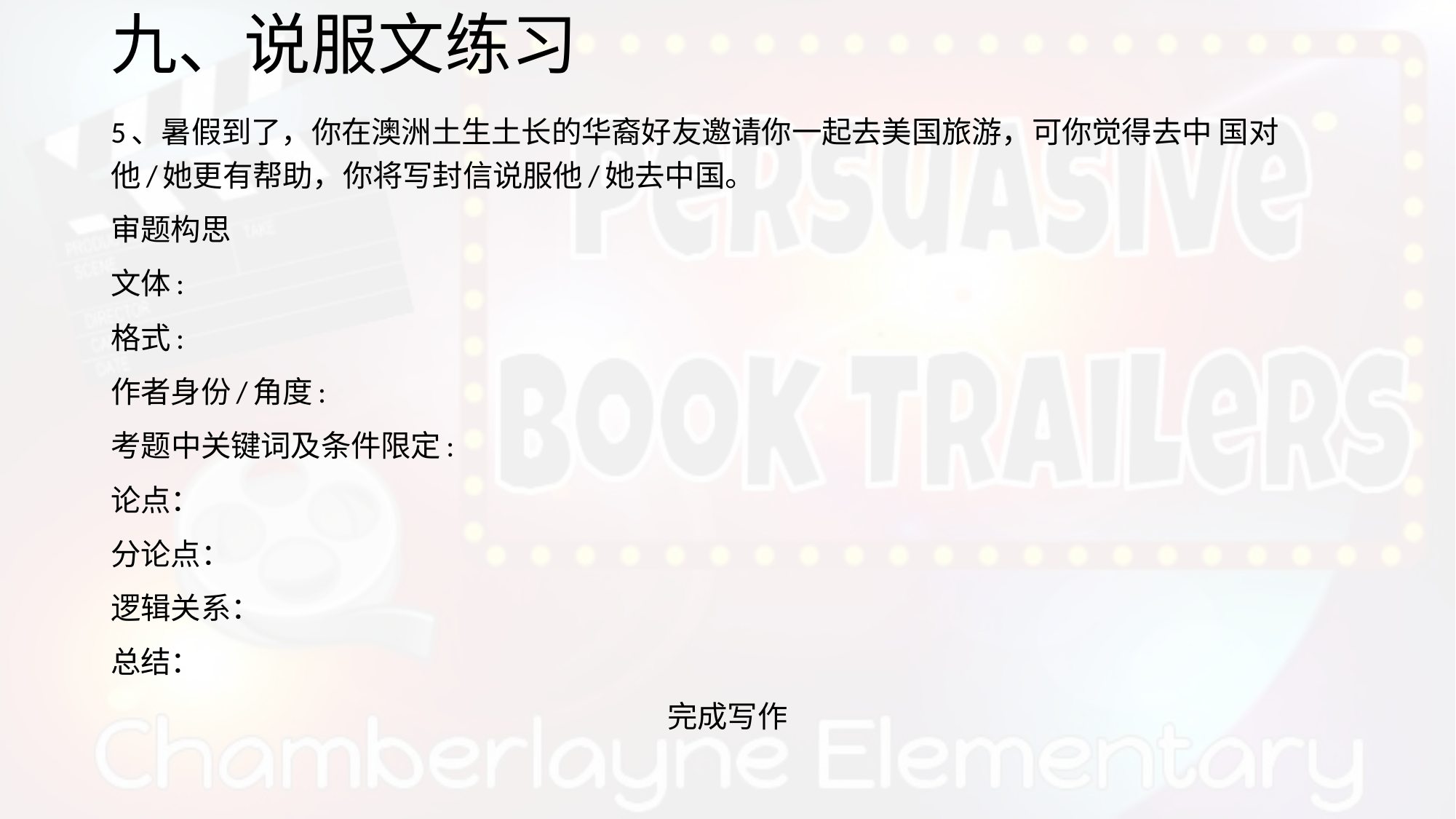

# 九、说服文练习
5、暑假到了，你在澳洲土生土长的华裔好友邀请你一起去美国旅游，可你觉得去中 国对他/她更有帮助，你将写封信说服他/她去中国。
审题构思
文体:
格式:
作者身份/角度:
考题中关键词及条件限定:
论点：
分论点：
逻辑关系：
总结：
完成写作